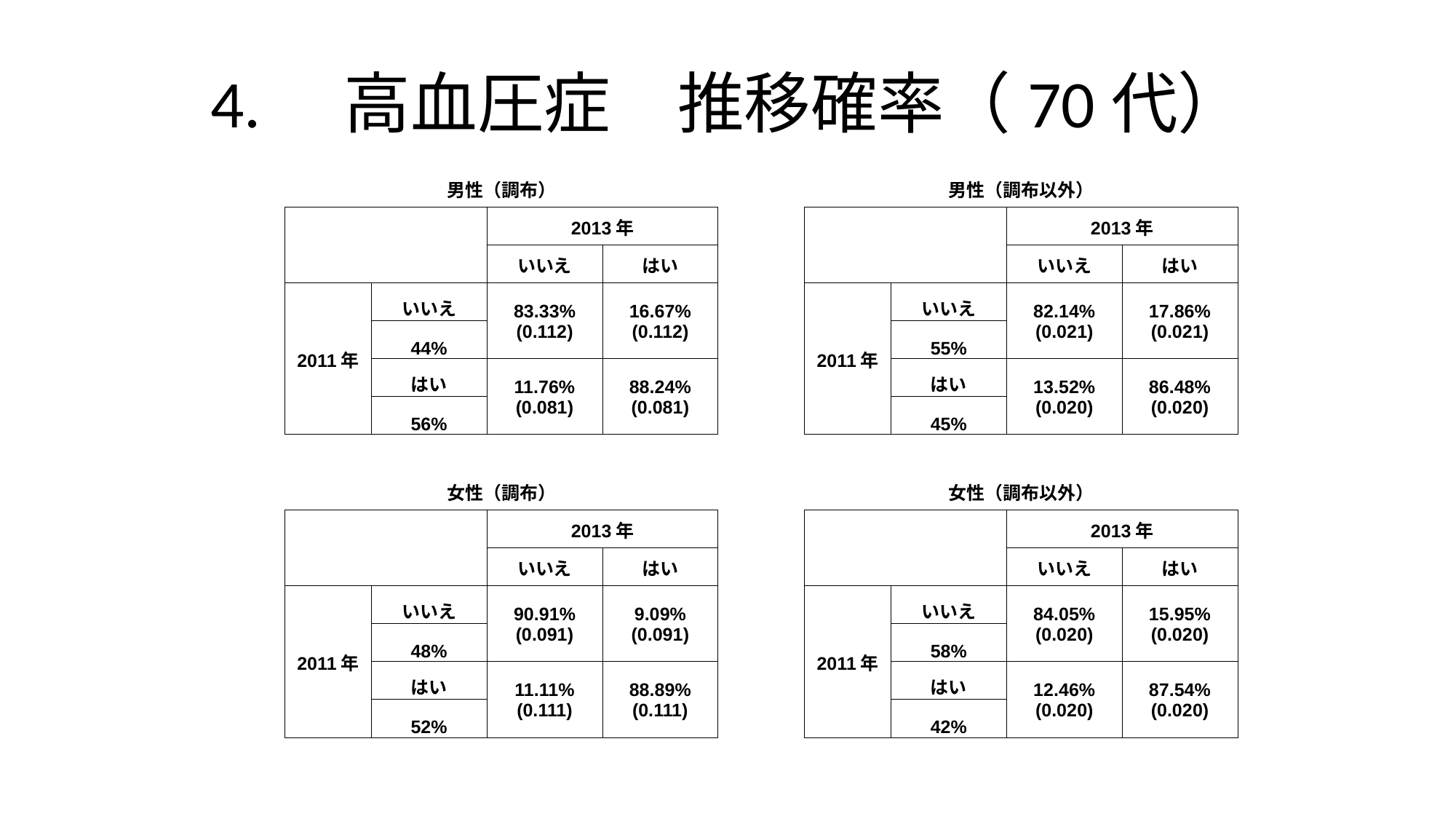

# 4.　高血圧症　推移確率（70代）
| 男性（調布） |  |  |  |  | 男性（調布以外） |  |  |  |
| --- | --- | --- | --- | --- | --- | --- | --- | --- |
|  |  | 2013年 |  |  |  |  | 2013年 |  |
|  |  | いいえ | はい |  |  |  | いいえ | はい |
| 2011年 | いいえ | 83.33% (0.112) | 16.67% (0.112) |  | 2011年 | いいえ | 82.14% (0.021) | 17.86% (0.021) |
|  | 44% |  |  |  |  | 55% |  |  |
|  | はい | 11.76% (0.081) | 88.24% (0.081) |  |  | はい | 13.52% (0.020) | 86.48% (0.020) |
|  | 56% |  |  |  |  | 45% |  |  |
|  |  |  |  |  |  |  |  |  |
| 女性（調布） |  |  |  |  | 女性（調布以外） |  |  |  |
|  |  | 2013年 |  |  |  |  | 2013年 |  |
|  |  | いいえ | はい |  |  |  | いいえ | はい |
| 2011年 | いいえ | 90.91% (0.091) | 9.09% (0.091) |  | 2011年 | いいえ | 84.05% (0.020) | 15.95% (0.020) |
|  | 48% |  |  |  |  | 58% |  |  |
|  | はい | 11.11% (0.111) | 88.89% (0.111) |  |  | はい | 12.46% (0.020) | 87.54% (0.020) |
|  | 52% |  |  |  |  | 42% |  |  |